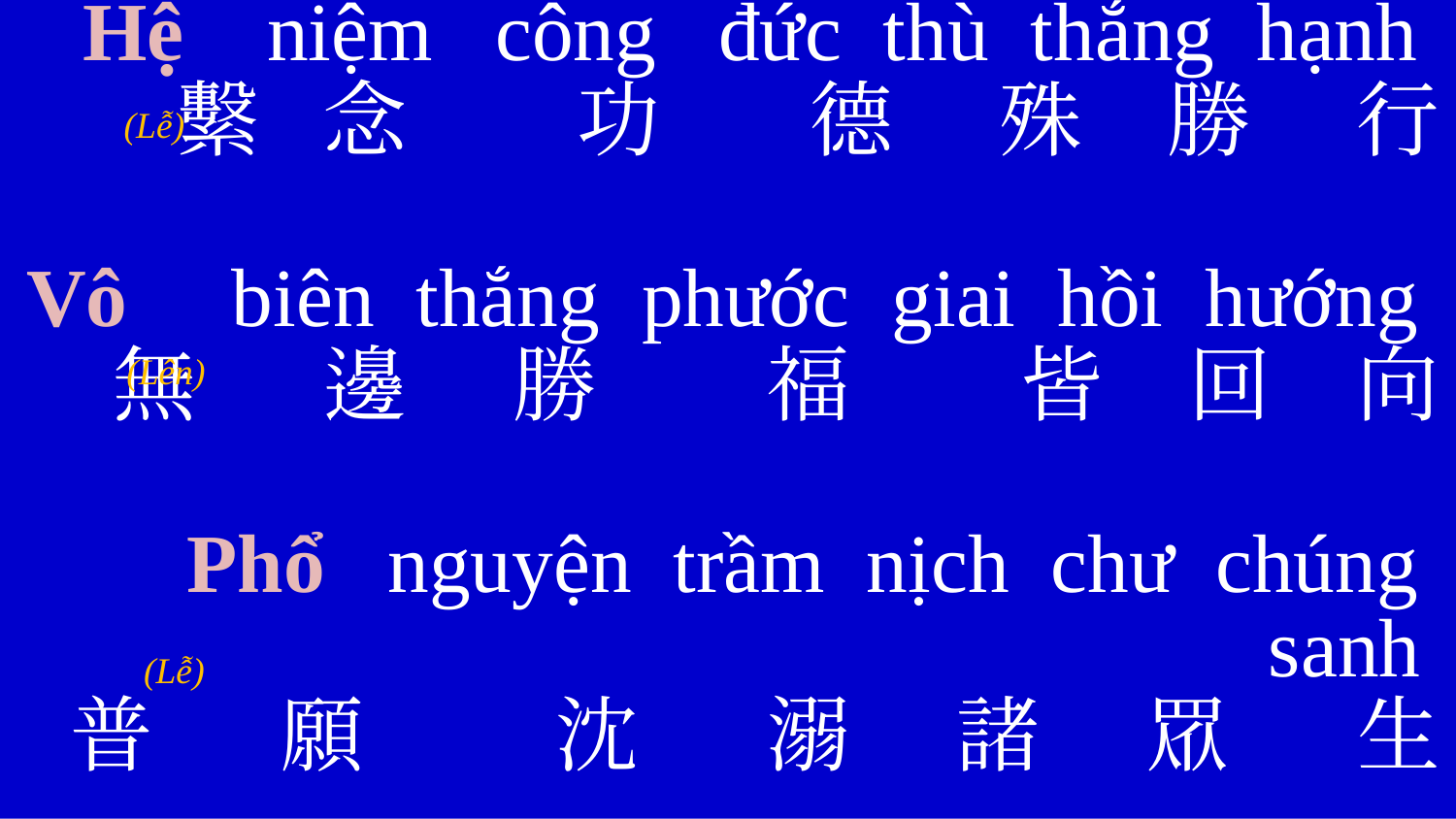

HỒI HƯỚNG KỆ  -  迴 向 偈
Hệ    niệm   công   đức  thù  thắng  hạnh
繫   念        功       德     殊    勝     行

Vô     biên  thắng  phước  giai  hồi  hướng
無      邊     勝        福        皆    回    向

Phổ   nguyện  trầm  nịch  chư  chúng  sanh
普      願         沈      溺     諸     眾      生

(Lễ)
(Lên)
(Lễ)